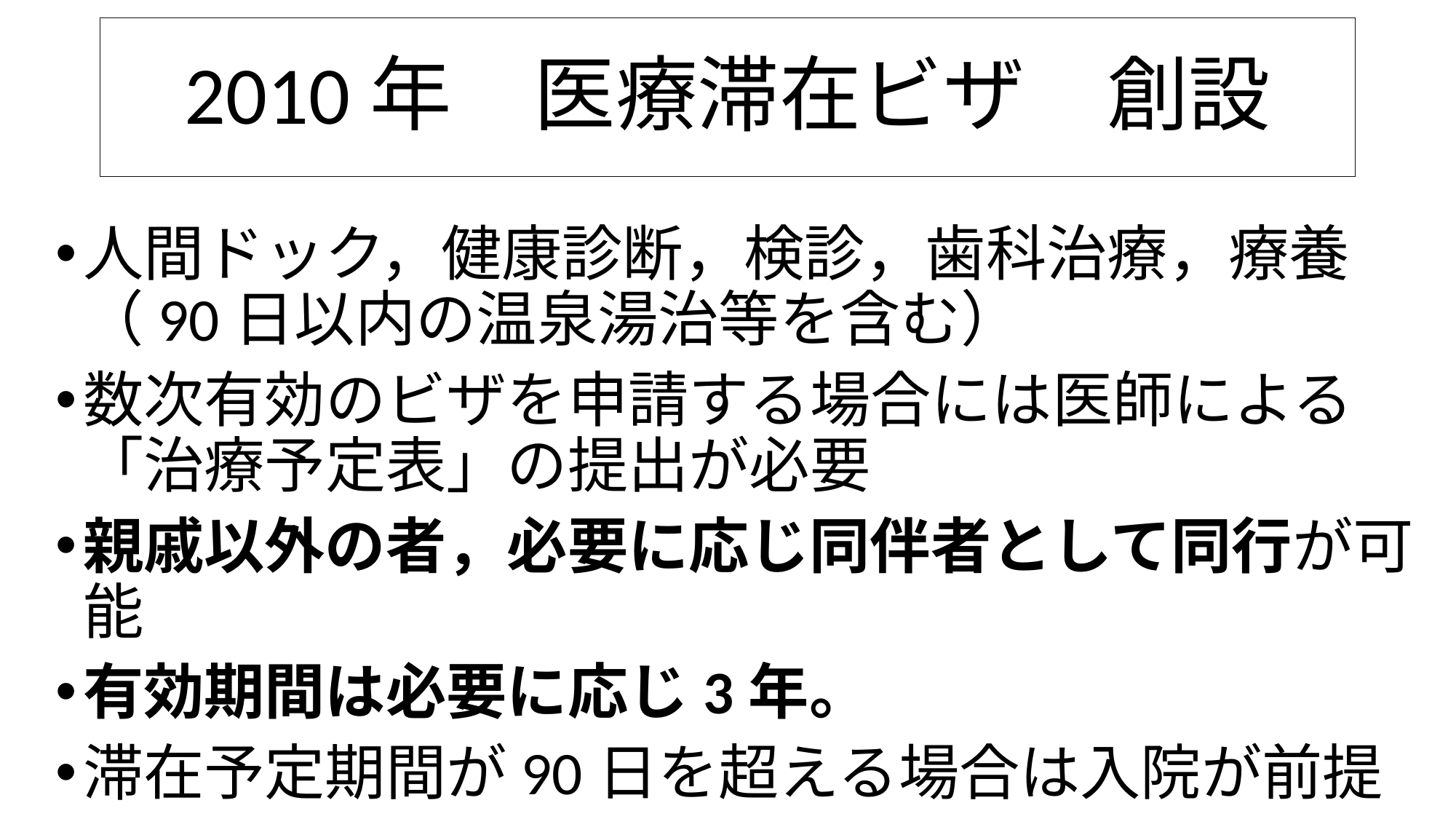

# 2010年　医療滞在ビザ　創設
人間ドック，健康診断，検診，歯科治療，療養（90日以内の温泉湯治等を含む）
数次有効のビザを申請する場合には医師による「治療予定表」の提出が必要
親戚以外の者，必要に応じ同伴者として同行が可能
有効期間は必要に応じ3年。
滞在予定期間が90日を超える場合は入院が前提